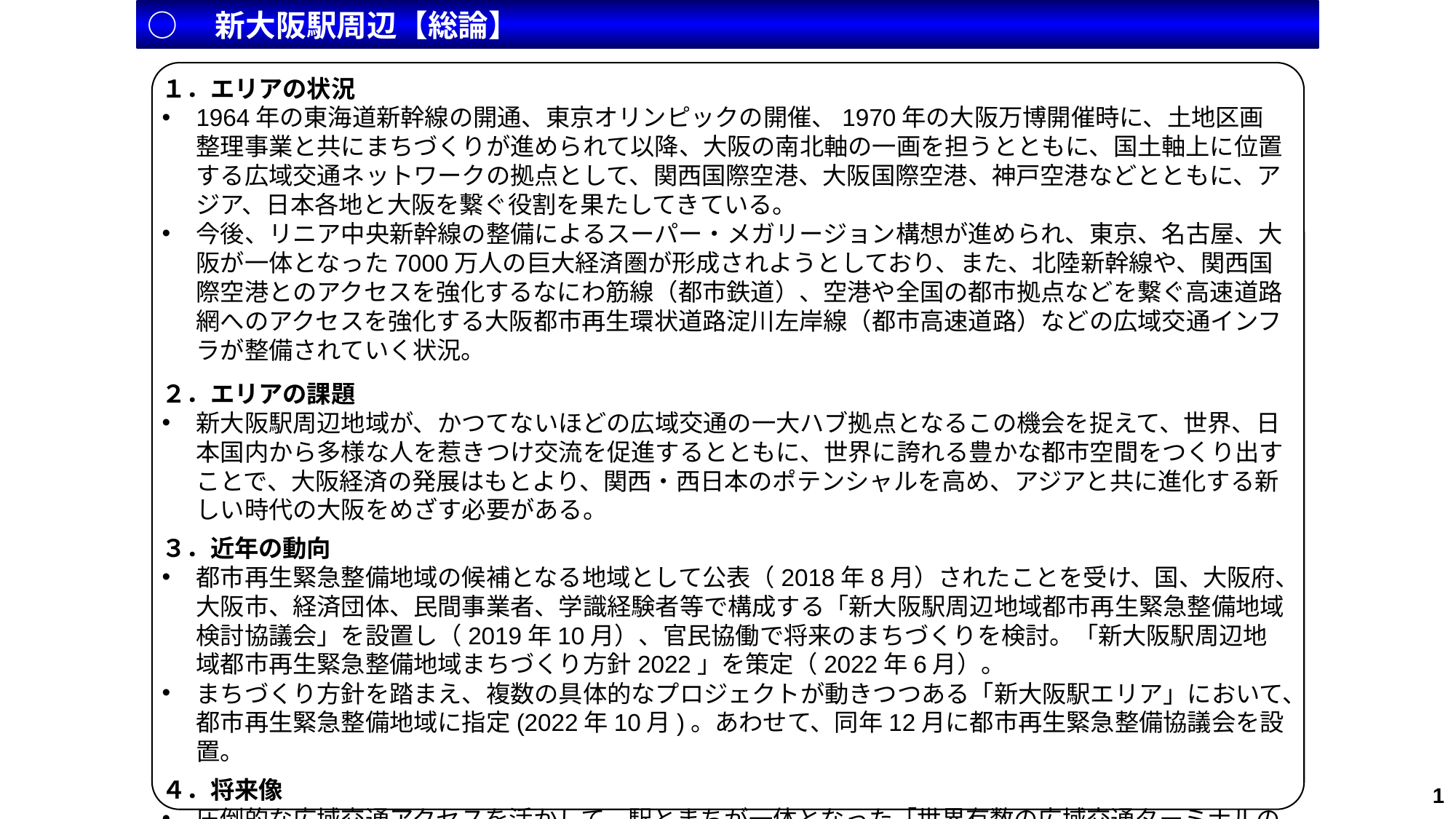

○　新大阪駅周辺【総論】

１．エリアの状況
1964年の東海道新幹線の開通、東京オリンピックの開催、1970年の大阪万博開催時に、土地区画整理事業と共にまちづくりが進められて以降、大阪の南北軸の一画を担うとともに、国土軸上に位置する広域交通ネットワークの拠点として、関西国際空港、大阪国際空港、神戸空港などとともに、アジア、日本各地と大阪を繋ぐ役割を果たしてきている。
今後、リニア中央新幹線の整備によるスーパー・メガリージョン構想が進められ、東京、名古屋、大阪が一体となった7000万人の巨大経済圏が形成されようとしており、また、北陸新幹線や、関西国際空港とのアクセスを強化するなにわ筋線（都市鉄道）、空港や全国の都市拠点などを繋ぐ高速道路網へのアクセスを強化する大阪都市再生環状道路淀川左岸線（都市高速道路）などの広域交通インフラが整備されていく状況。

２．エリアの課題
新大阪駅周辺地域が、かつてないほどの広域交通の一大ハブ拠点となるこの機会を捉えて、世界、日本国内から多様な人を惹きつけ交流を促進するとともに、世界に誇れる豊かな都市空間をつくり出すことで、大阪経済の発展はもとより、関西・西日本のポテンシャルを高め、アジアと共に進化する新しい時代の大阪をめざす必要がある。

３．近年の動向
都市再生緊急整備地域の候補となる地域として公表（2018年8月）されたことを受け、国、大阪府、大阪市、経済団体、民間事業者、学識経験者等で構成する「新大阪駅周辺地域都市再生緊急整備地域検討協議会」を設置し（2019年10月）、官民協働で将来のまちづくりを検討。「新大阪駅周辺地域都市再生緊急整備地域まちづくり方針2022」を策定（2022年6月）。
まちづくり方針を踏まえ、複数の具体的なプロジェクトが動きつつある「新大阪駅エリア」において、都市再生緊急整備地域に指定(2022年10月)。あわせて、同年12月に都市再生緊急整備協議会を設置。

４．将来像
圧倒的な広域交通アクセスを活かして、駅とまちが一体となった「世界有数の広域交通ターミナルのまちづくりの実現」をめざす。

1